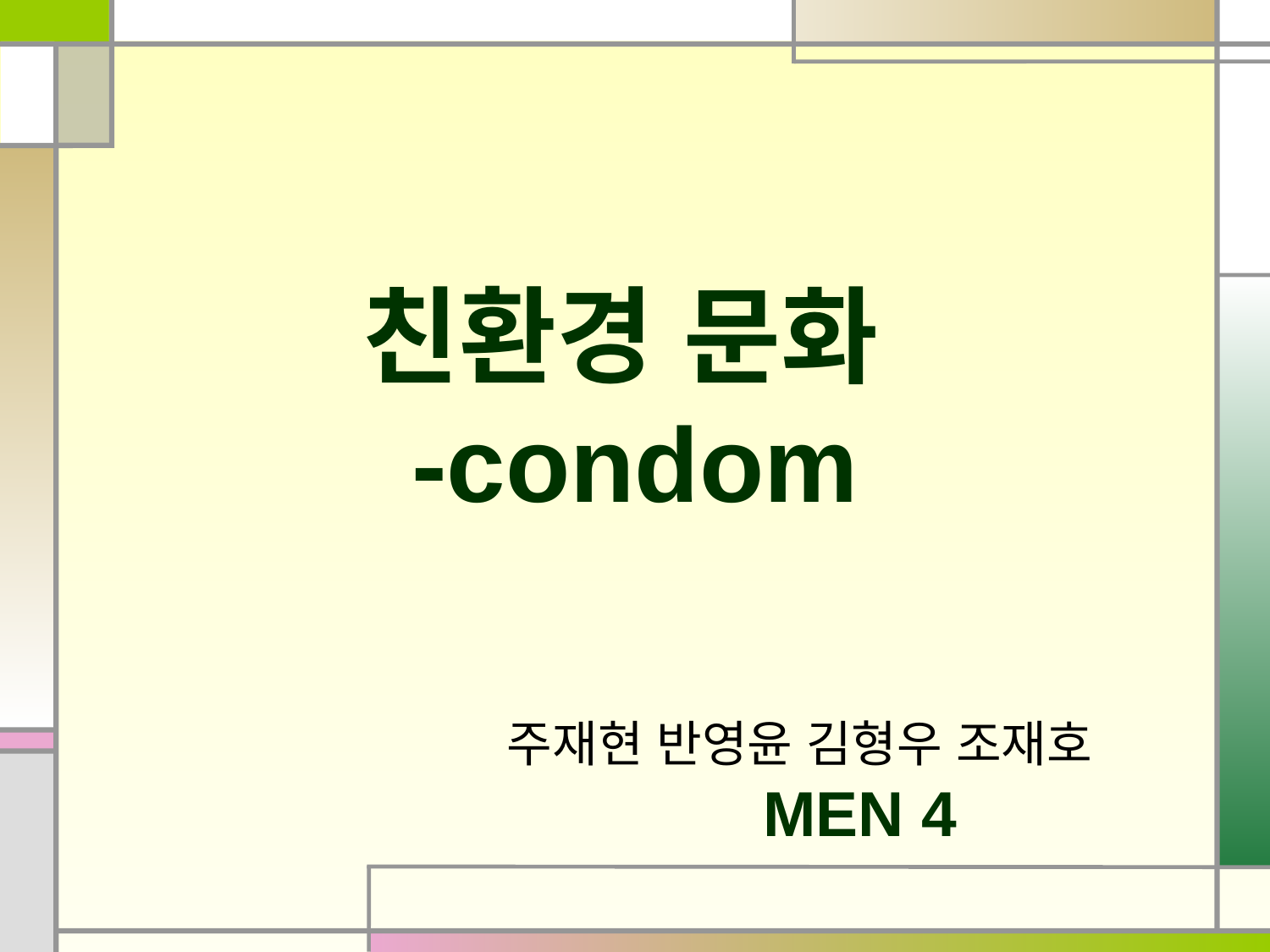

# 친환경 문화 -condom
주재현 반영윤 김형우 조재호

MEN 4